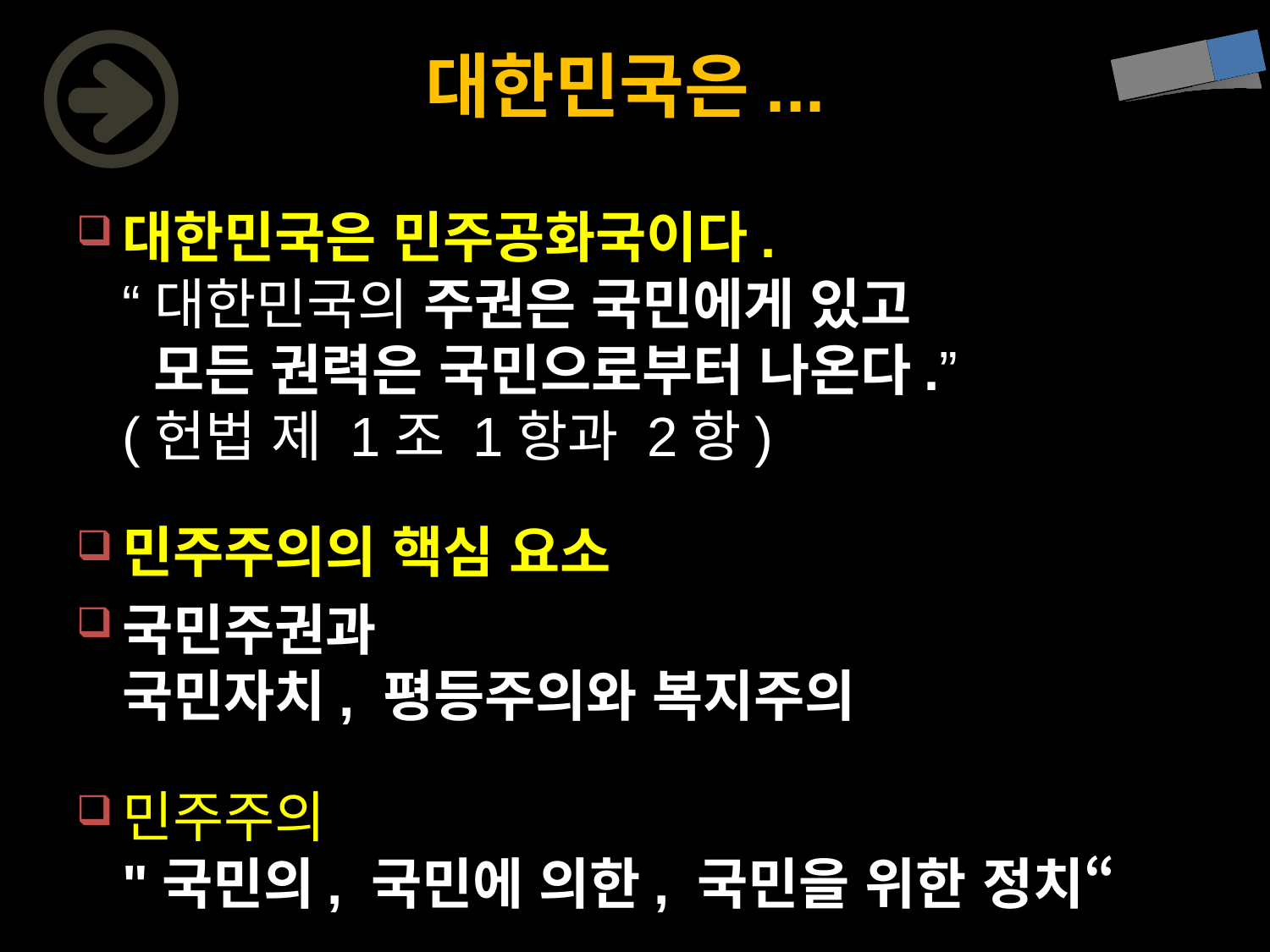

# 대한민국은...
대한민국은 민주공화국이다.
“대한민국의 주권은 국민에게 있고
  모든 권력은 국민으로부터 나온다.”
(헌법 제 1조 1항과 2항)

민주주의의 핵심 요소
국민주권과
국민자치, 평등주의와 복지주의

민주주의
"국민의, 국민에 의한, 국민을 위한 정치“